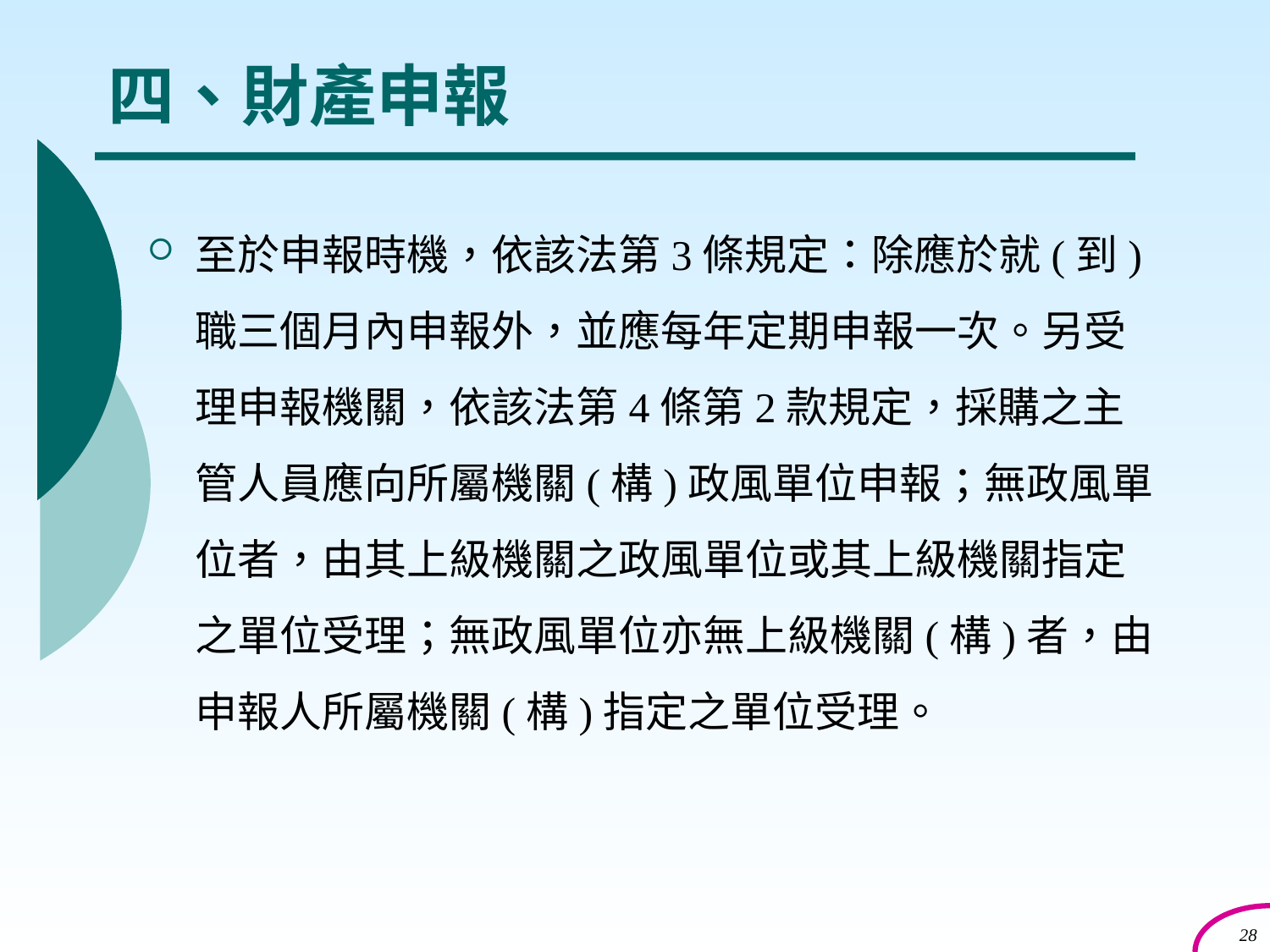

# 四、財產申報
至於申報時機，依該法第3條規定：除應於就(到)職三個月內申報外，並應每年定期申報一次。另受理申報機關，依該法第4條第2款規定，採購之主管人員應向所屬機關(構)政風單位申報；無政風單位者，由其上級機關之政風單位或其上級機關指定之單位受理；無政風單位亦無上級機關(構)者，由申報人所屬機關(構)指定之單位受理。
28